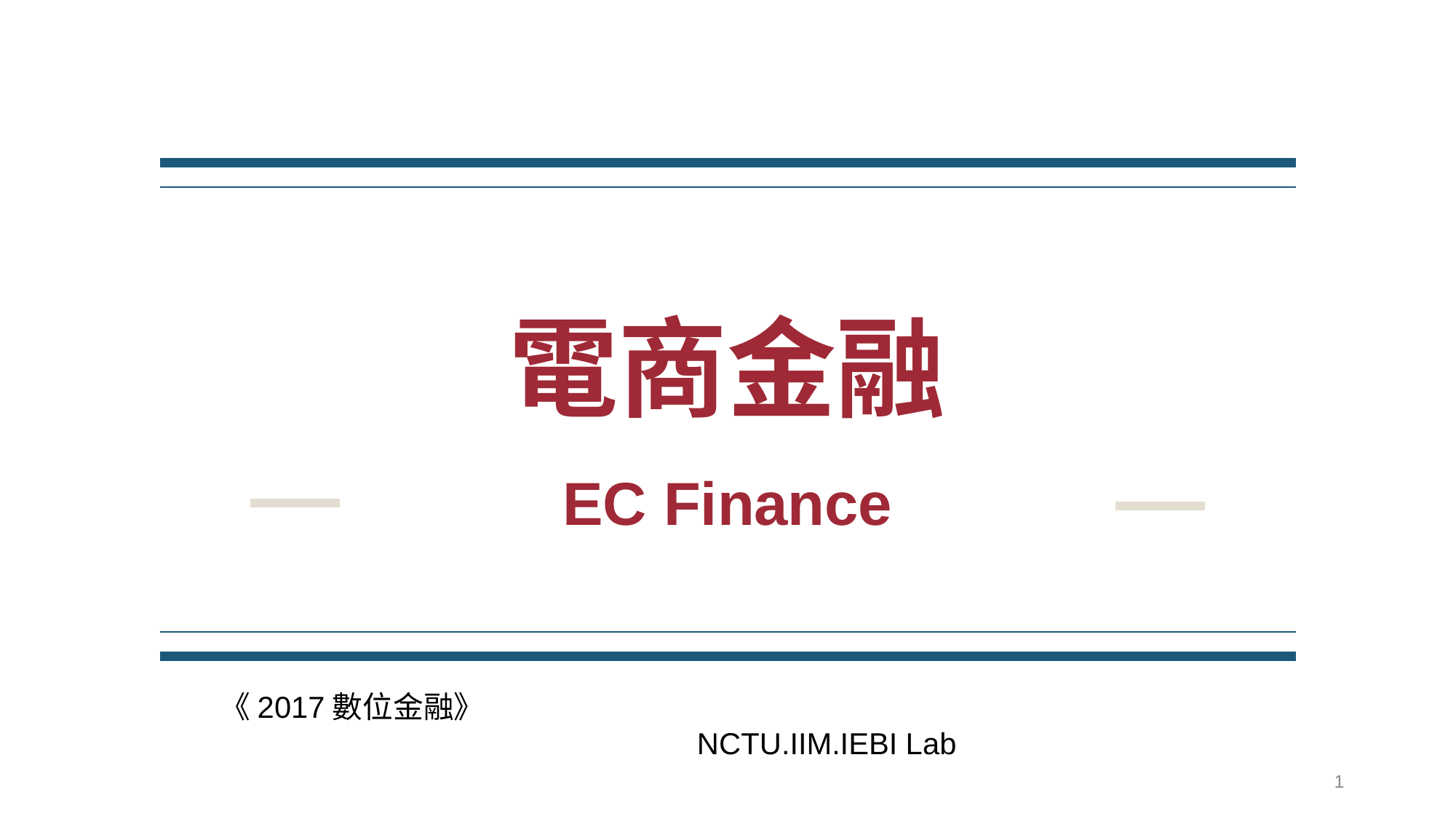

# 電商金融
EC Finance
《2017數位金融》                                                                                                                                             NCTU.IIM.IEBI Lab
1